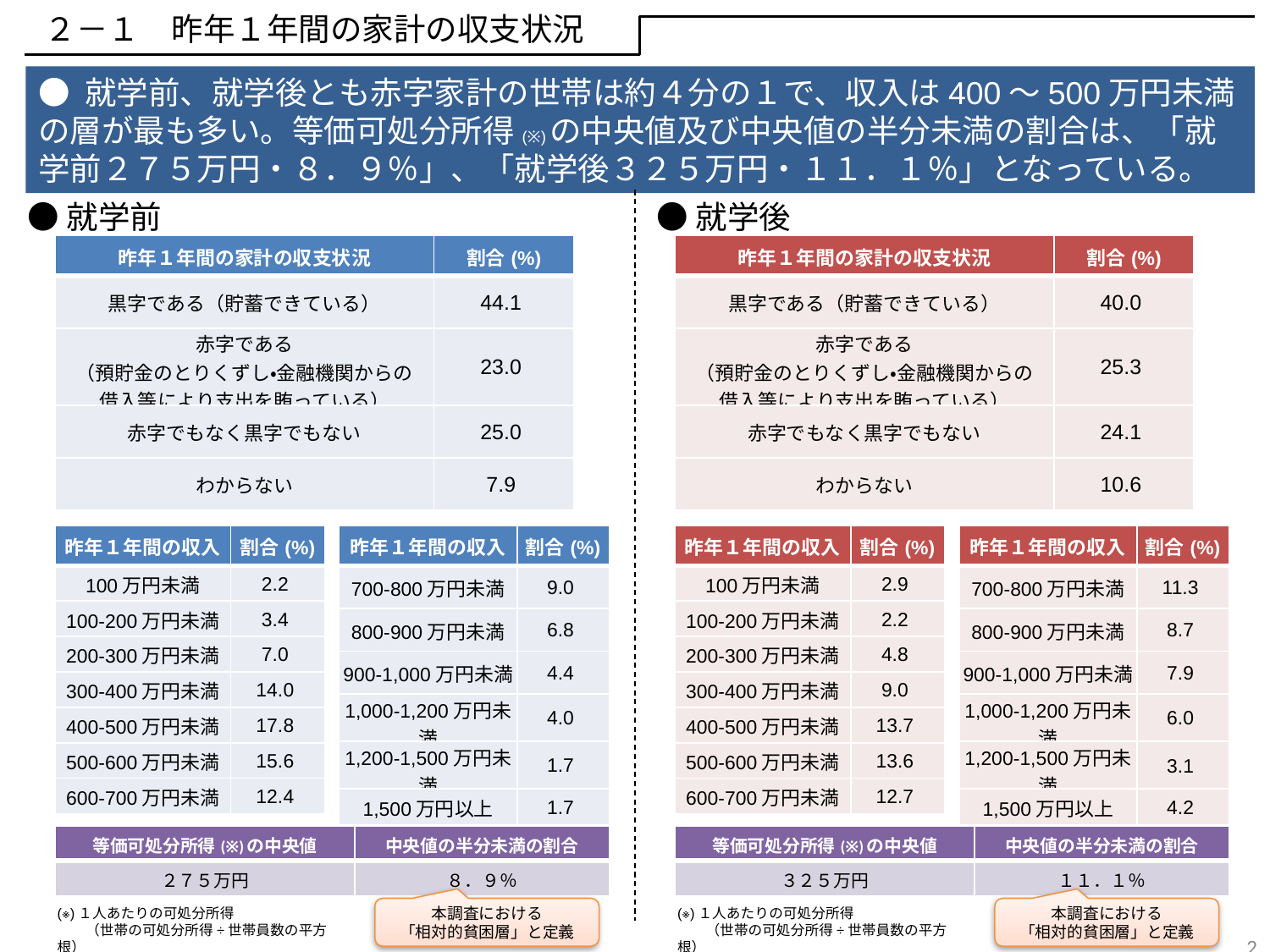

２－１　昨年１年間の家計の収支状況
● 就学前、就学後とも赤字家計の世帯は約４分の１で、収入は400～500万円未満の層が最も多い。等価可処分所得(※)の中央値及び中央値の半分未満の割合は、「就学前２７５万円・８．９％」、「就学後３２５万円・１１．１％」となっている。
●就学前
●就学後
| 昨年１年間の家計の収支状況 | 割合(%) |
| --- | --- |
| 黒字である（貯蓄できている） | 44.1 |
| 赤字である （預貯金のとりくずし・金融機関からの 借入等により支出を賄っている） | 23.0 |
| 赤字でもなく黒字でもない | 25.0 |
| わからない | 7.9 |
| 昨年１年間の家計の収支状況 | 割合(%) |
| --- | --- |
| 黒字である（貯蓄できている） | 40.0 |
| 赤字である （預貯金のとりくずし・金融機関からの 借入等により支出を賄っている） | 25.3 |
| 赤字でもなく黒字でもない | 24.1 |
| わからない | 10.6 |
| 昨年１年間の収入 | 割合(%) |
| --- | --- |
| 100万円未満 | 2.2 |
| 100-200万円未満 | 3.4 |
| 200-300万円未満 | 7.0 |
| 300-400万円未満 | 14.0 |
| 400-500万円未満 | 17.8 |
| 500-600万円未満 | 15.6 |
| 600-700万円未満 | 12.4 |
| 昨年１年間の収入 | 割合(%) |
| --- | --- |
| 700-800万円未満 | 9.0 |
| 800-900万円未満 | 6.8 |
| 900-1,000万円未満 | 4.4 |
| 1,000-1,200万円未満 | 4.0 |
| 1,200-1,500万円未満 | 1.7 |
| 1,500万円以上 | 1.7 |
| 昨年１年間の収入 | 割合(%) |
| --- | --- |
| 100万円未満 | 2.9 |
| 100-200万円未満 | 2.2 |
| 200-300万円未満 | 4.8 |
| 300-400万円未満 | 9.0 |
| 400-500万円未満 | 13.7 |
| 500-600万円未満 | 13.6 |
| 600-700万円未満 | 12.7 |
| 昨年１年間の収入 | 割合(%) |
| --- | --- |
| 700-800万円未満 | 11.3 |
| 800-900万円未満 | 8.7 |
| 900-1,000万円未満 | 7.9 |
| 1,000-1,200万円未満 | 6.0 |
| 1,200-1,500万円未満 | 3.1 |
| 1,500万円以上 | 4.2 |
| 等価可処分所得(※)の中央値 | 中央値の半分未満の割合 |
| --- | --- |
| ２７５万円 | ８．９％ |
| 等価可処分所得(※)の中央値 | 中央値の半分未満の割合 |
| --- | --- |
| ３２５万円 | １１．１％ |
(※)１人あたりの可処分所得
　　（世帯の可処分所得÷世帯員数の平方根）
(※)１人あたりの可処分所得
　　（世帯の可処分所得÷世帯員数の平方根）
本調査における
「相対的貧困層」と定義
本調査における
「相対的貧困層」と定義
2